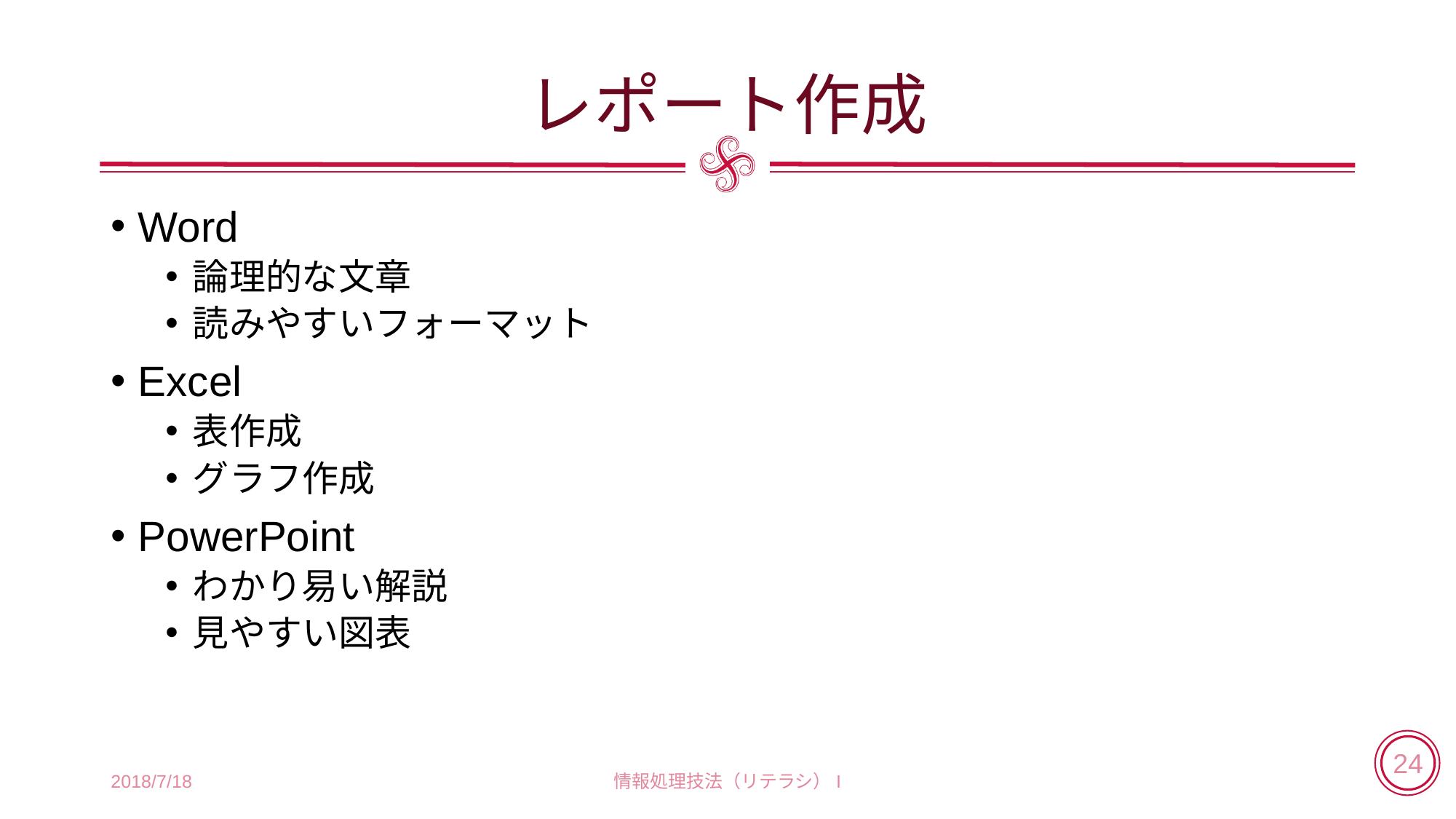

# レポート作成
Word
論理的な文章
読みやすいフォーマット
Excel
表作成
グラフ作成
PowerPoint
わかり易い解説
見やすい図表
2018/7/18
情報処理技法（リテラシ）I